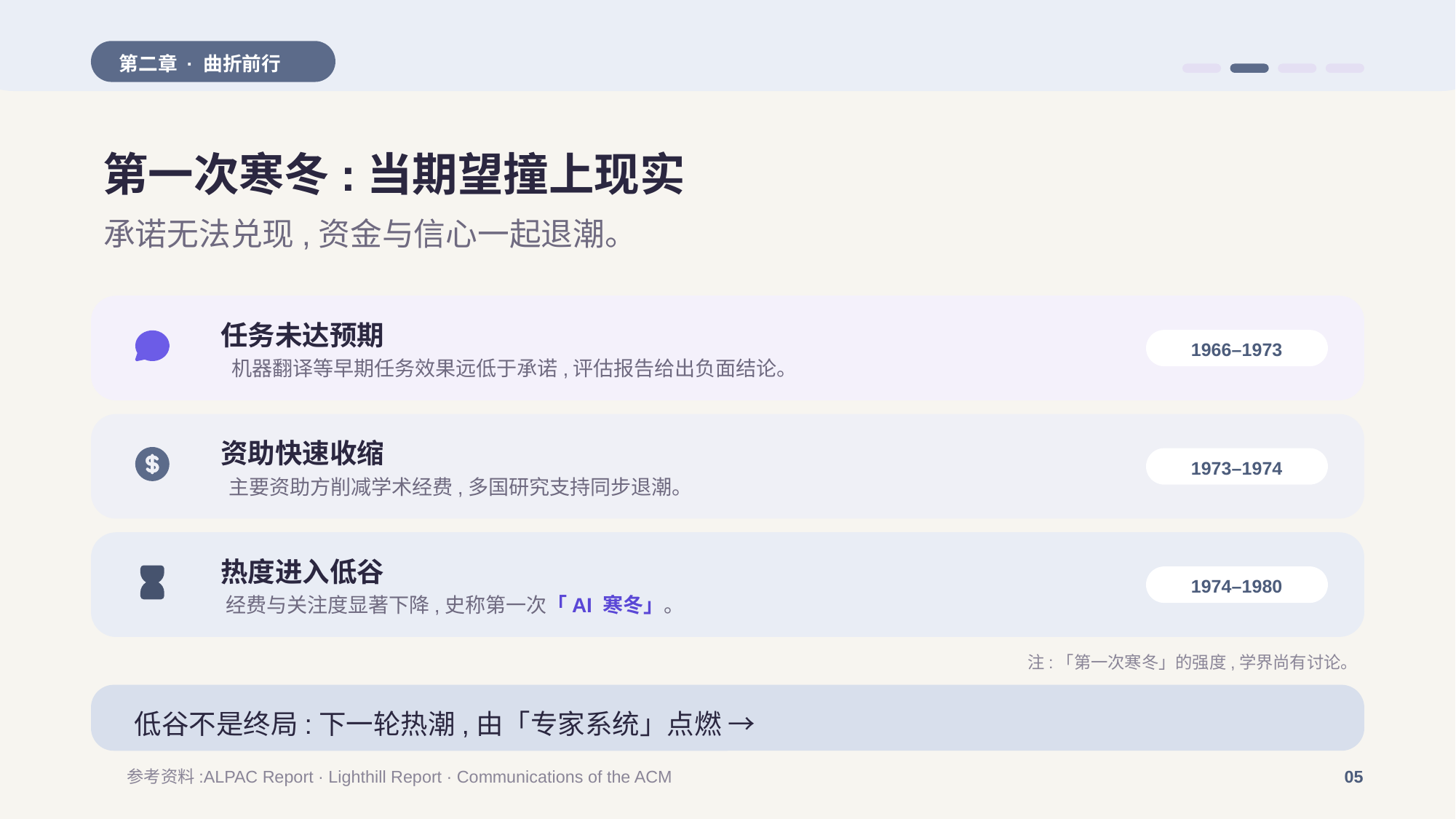

第二章 · 曲折前行

第一次寒冬:当期望撞上现实
承诺无法兑现,资金与信心一起退潮。

任务未达预期

1966–1973
机器翻译等早期任务效果远低于承诺,评估报告给出负面结论。

资助快速收缩

1973–1974
主要资助方削减学术经费,多国研究支持同步退潮。

热度进入低谷

1974–1980
经费与关注度显著下降,史称第一次「AI 寒冬」。
注:「第一次寒冬」的强度,学界尚有讨论。

低谷不是终局:下一轮热潮,由「专家系统」点燃 →
参考资料:ALPAC Report · Lighthill Report · Communications of the ACM
05